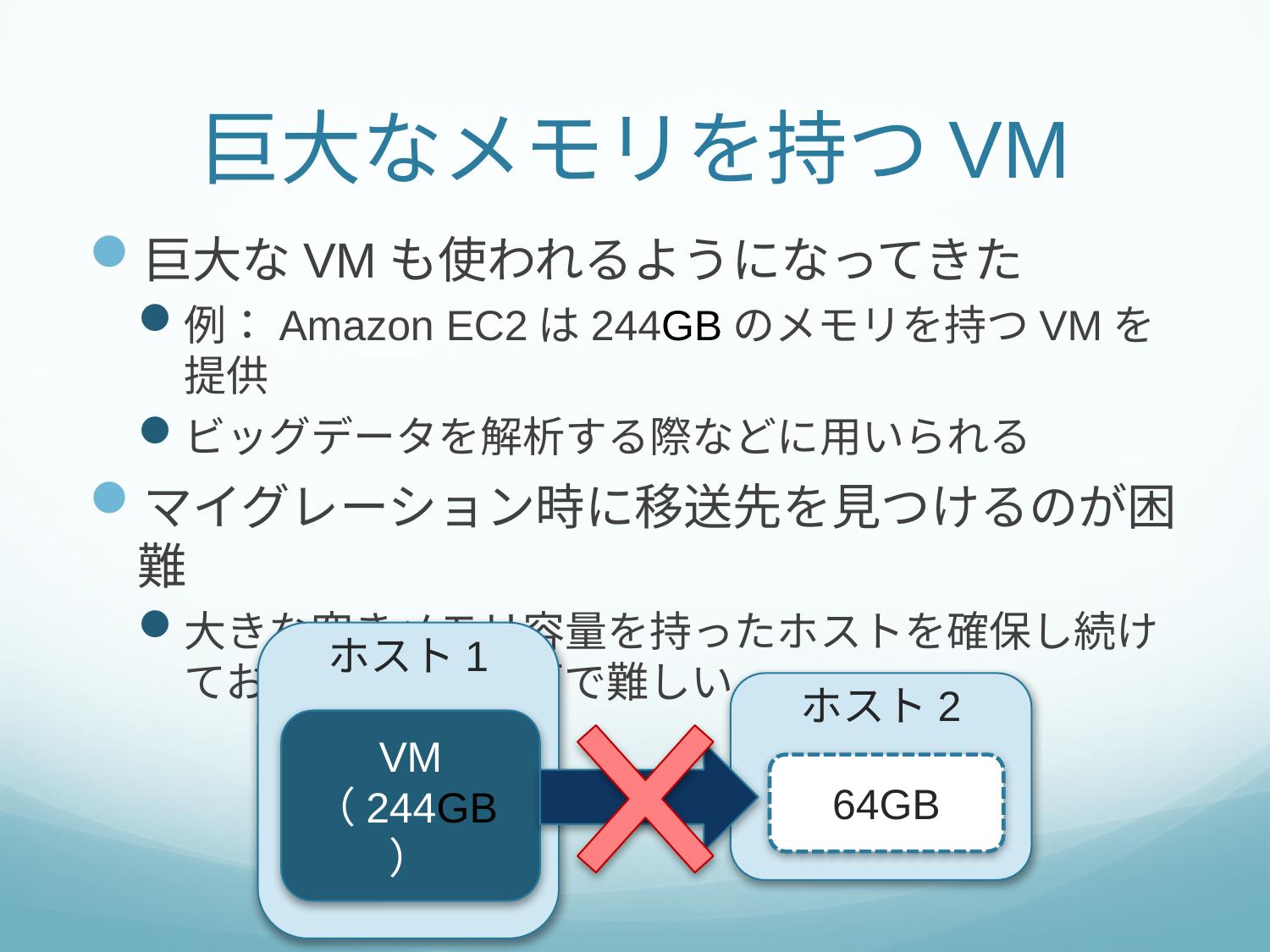

# 巨大なメモリを持つVM
巨大なVMも使われるようになってきた
例：Amazon EC2は244GBのメモリを持つVMを提供
ビッグデータを解析する際などに用いられる
マイグレーション時に移送先を見つけるのが困難
大きな空きメモリ容量を持ったホストを確保し続けておくのはコスト面で難しい

ホスト1

ホスト2
VM
（244GB）

64GB